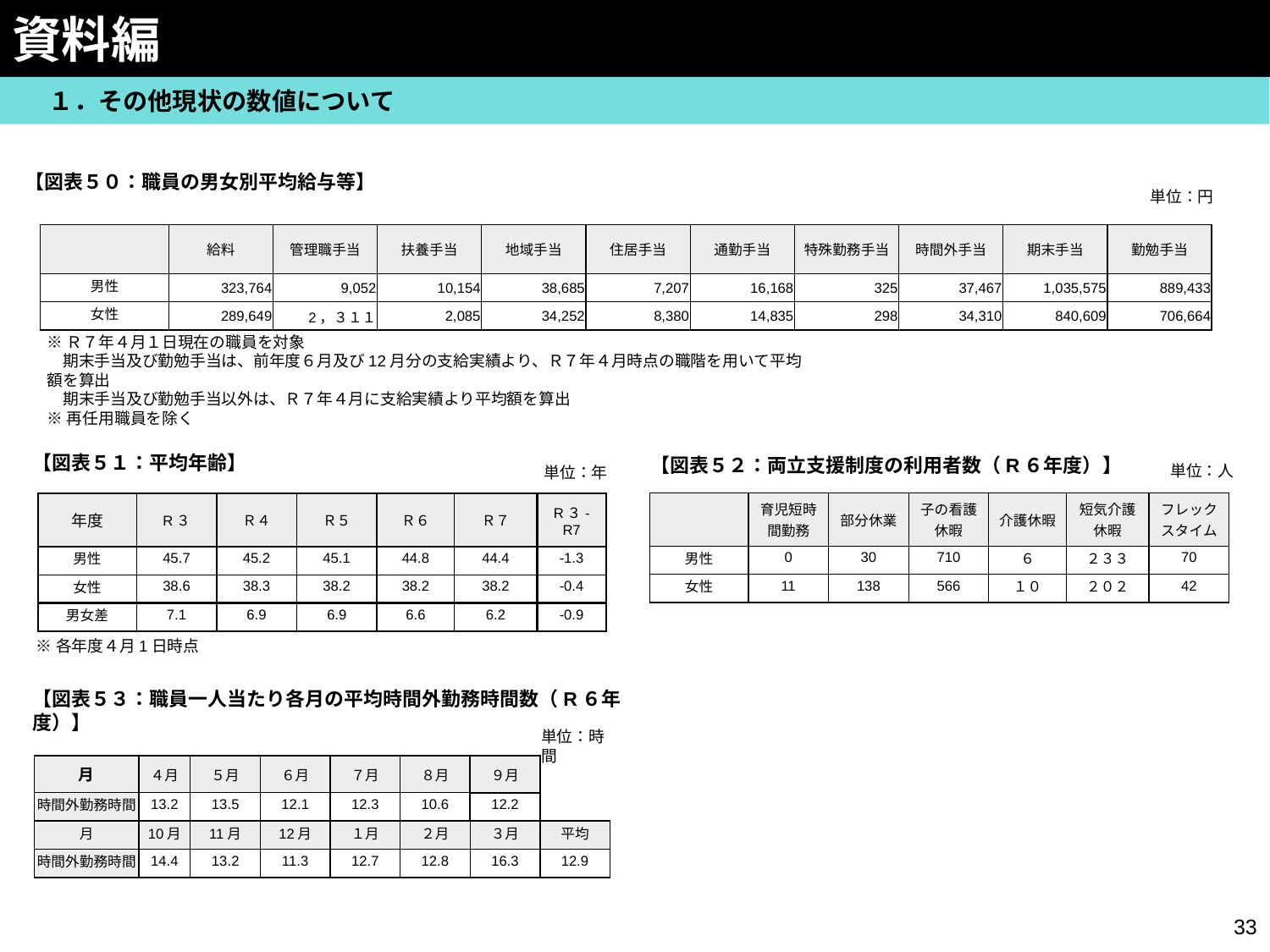

資料編
　　１．その他現状の数値について

【図表５０：職員の男女別平均給与等】
単位：円
|  | 給料 | 管理職手当 | 扶養手当 | 地域手当 | 住居手当 | 通勤手当 | 特殊勤務手当 | 時間外手当 | 期末手当 | 勤勉手当 |
| --- | --- | --- | --- | --- | --- | --- | --- | --- | --- | --- |
| 男性 | 323,764 | 9,052 | 10,154 | 38,685 | 7,207 | 16,168 | 325 | 37,467 | 1,035,575 | 889,433 |
| 女性 | 289,649 | 2，３１１ | 2,085 | 34,252 | 8,380 | 14,835 | 298 | 34,310 | 840,609 | 706,664 |
※Ｒ７年４月１日現在の職員を対象
　期末手当及び勤勉手当は、前年度６月及び12月分の支給実績より、Ｒ７年４月時点の職階を用いて平均額を算出
　期末手当及び勤勉手当以外は、Ｒ７年４月に支給実績より平均額を算出
※再任用職員を除く
【図表５１：平均年齢】
【図表５２：両立支援制度の利用者数（R６年度）】
単位：人
単位：年

|  | 育児短時間勤務 | 部分休業 | 子の看護休暇 | 介護休暇 | 短気介護休暇 | フレックスタイム |
| --- | --- | --- | --- | --- | --- | --- |
| 男性 | 0 | 30 | 710 | ６ | ２３３ | 70 |
| 女性 | 11 | 138 | 566 | １０ | ２０２ | 42 |
| 年度 | R３ | Ｒ４ | Ｒ５ | Ｒ６ | Ｒ７ | R３-R7 |
| --- | --- | --- | --- | --- | --- | --- |
| 男性 | 45.7 | 45.2 | 45.1 | 44.8 | 44.4 | -1.3 |
| 女性 | 38.6 | 38.3 | 38.2 | 38.2 | 38.2 | -0.4 |
| 男女差 | 7.1 | 6.9 | 6.9 | 6.6 | 6.2 | -0.9 |
※各年度４月1日時点
【図表５３：職員一人当たり各月の平均時間外勤務時間数（R６年度）】
単位：時間
| 月 | ４月 | ５月 | ６月 | ７月 | ８月 | ９月 |  |
| --- | --- | --- | --- | --- | --- | --- | --- |
| 時間外勤務時間 | 13.2 | 13.5 | 12.1 | 12.3 | 10.6 | 12.2 |  |
| 月 | 10月 | 11月 | 12月 | １月 | ２月 | ３月 | 平均 |
| 時間外勤務時間 | 14.4 | 13.2 | 11.3 | 12.7 | 12.8 | 16.3 | 12.9 |
33